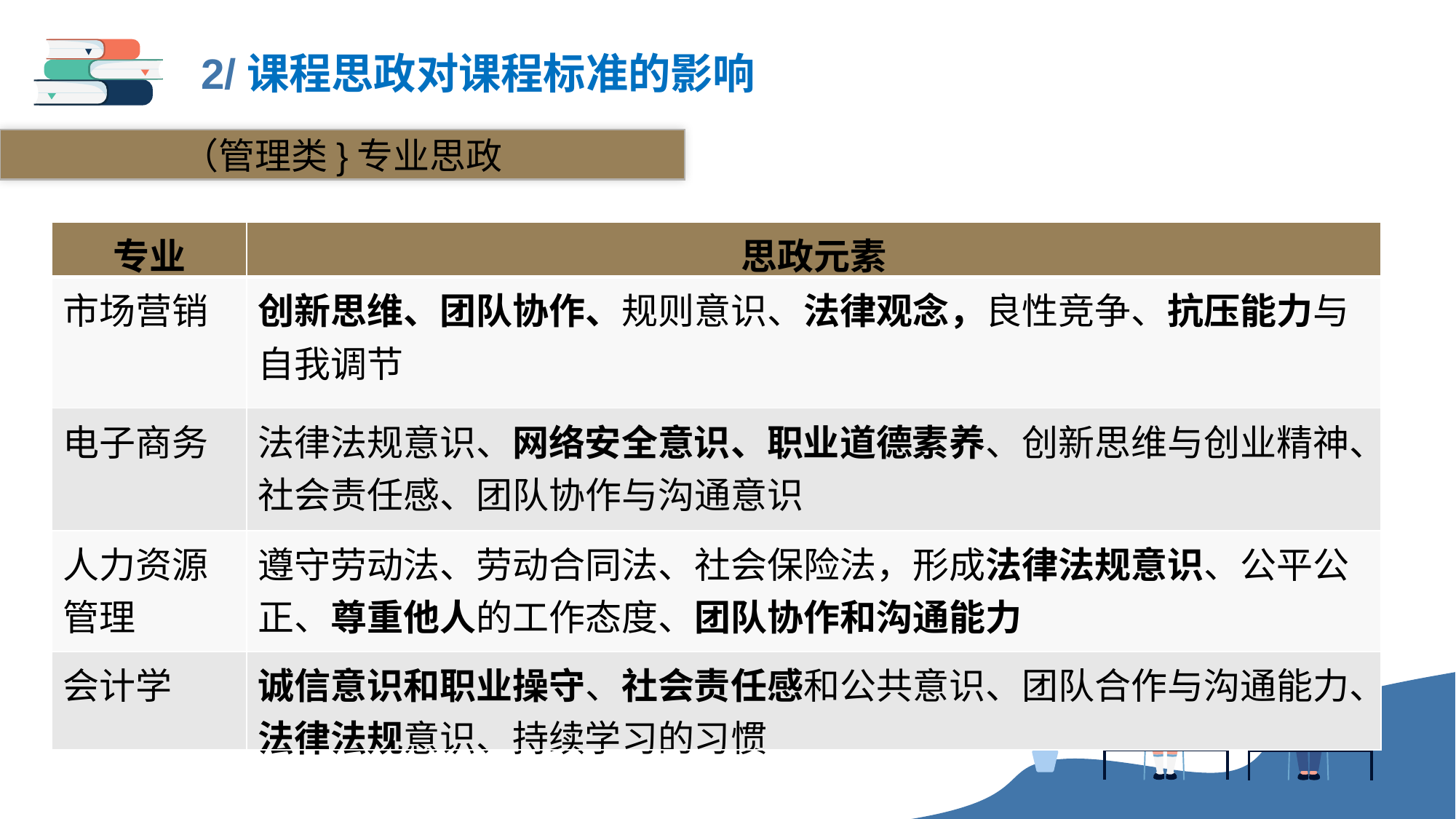

2/课程思政对课程标准的影响
（管理类}专业思政
| 专业 | 思政元素 |
| --- | --- |
| 市场营销 | 创新思维、团队协作、规则意识、法律观念，良性竞争、抗压能力与自我调节 |
| 电子商务 | 法律法规意识、网络安全意识、职业道德素养、创新思维与创业精神、社会责任感、团队协作与沟通意识 |
| 人力资源管理 | 遵守劳动法、劳动合同法、社会保险法，形成法律法规意识、公平公正、尊重他人的工作态度、团队协作和沟通能力 |
| 会计学 | 诚信意识和职业操守、社会责任感和公共意识、团队合作与沟通能力、法律法规意识、持续学习的习惯 |